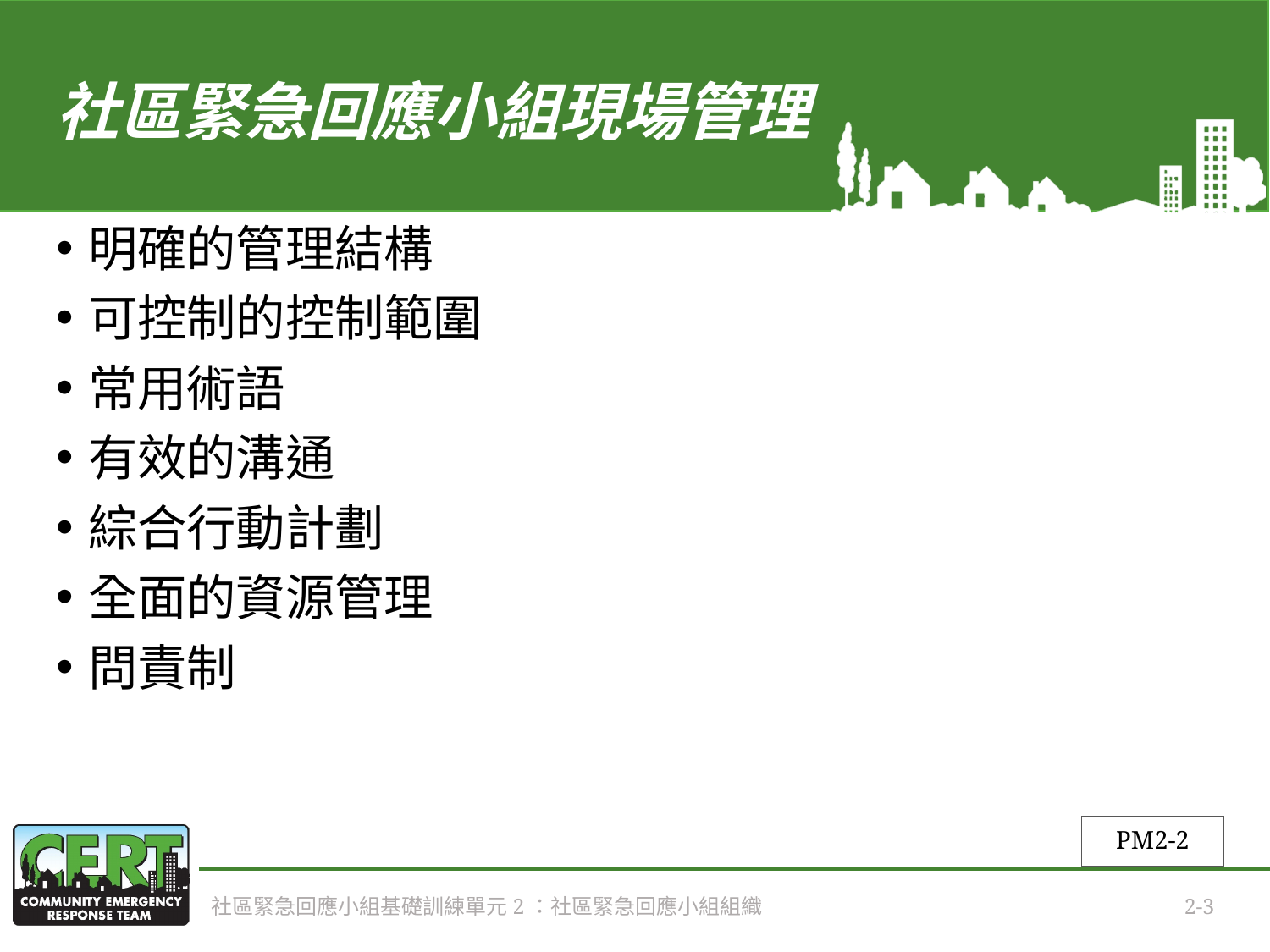

# 社區緊急回應小組現場管理
明確的管理結構
可控制的控制範圍
常用術語
有效的溝通
綜合行動計劃
全面的資源管理
問責制
PM2-2
社區緊急回應小組基礎訓練單元2：社區緊急回應小組組織
2-3